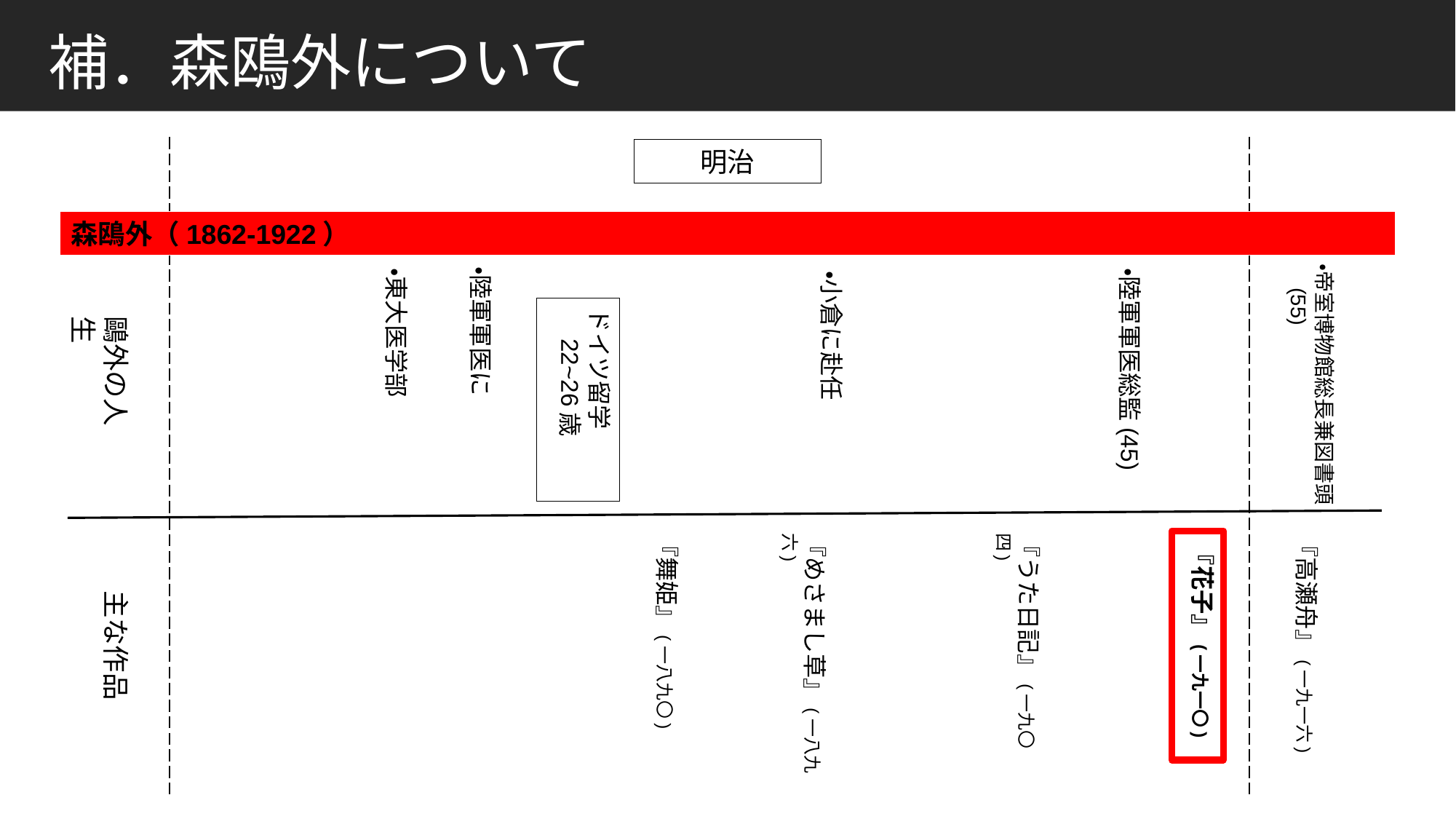

補．森鴎外について
明治
森鴎外（1862-1922）
・帝室博物館総長兼図書頭
    (55)
・陸軍軍医に
・東大医学部
・陸軍軍医総監(45)
・小倉に赴任
ドイツ留学
　22~26歳
鷗外の人生
『めさまし草』(一八九六)
『舞姫』(一八九〇)
『うた日記』(一九〇四)
『高瀬舟』(一九一六)
『花子』(一九一〇)
主な作品